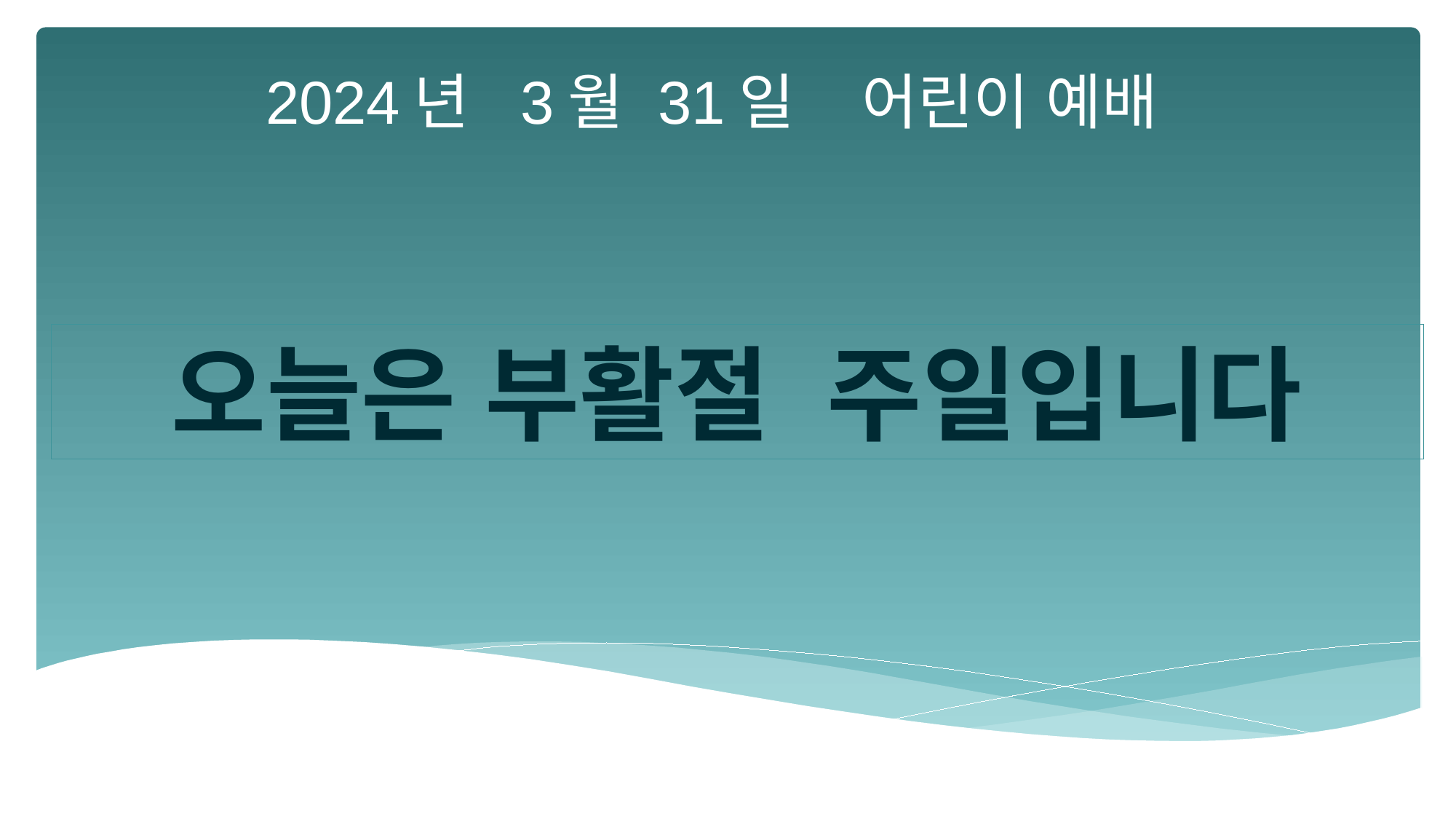

2024년  3월 31일    어린이 예배
오늘은 부활절  주일입니다